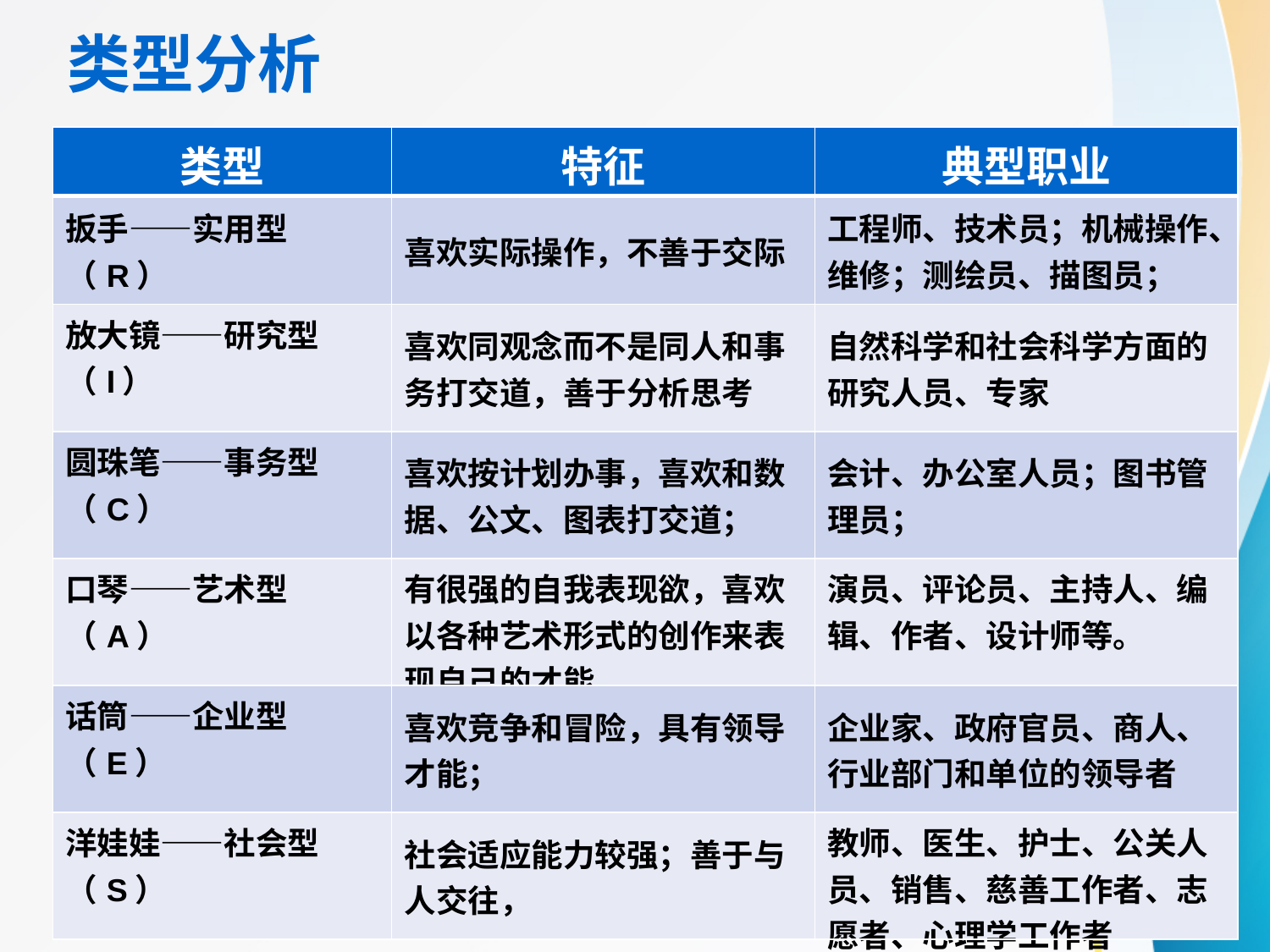

类型分析
| 类型 | 特征 | 典型职业 |
| --- | --- | --- |
| 扳手——实用型（R） | 喜欢实际操作，不善于交际 | 工程师、技术员；机械操作、维修；测绘员、描图员； |
| 放大镜——研究型（I） | 喜欢同观念而不是同人和事务打交道，善于分析思考 | 自然科学和社会科学方面的研究人员、专家 |
| 圆珠笔——事务型（C） | 喜欢按计划办事，喜欢和数据、公文、图表打交道； | 会计、办公室人员；图书管理员； |
| 口琴——艺术型（A） | 有很强的自我表现欲，喜欢以各种艺术形式的创作来表现自己的才能， | 演员、评论员、主持人、编辑、作者、设计师等。 |
| 话筒——企业型（E） | 喜欢竞争和冒险，具有领导才能； | 企业家、政府官员、商人、行业部门和单位的领导者 |
| 洋娃娃——社会型（S） | 社会适应能力较强；善于与人交往， | 教师、医生、护士、公关人员、销售、慈善工作者、志愿者、心理学工作者 |